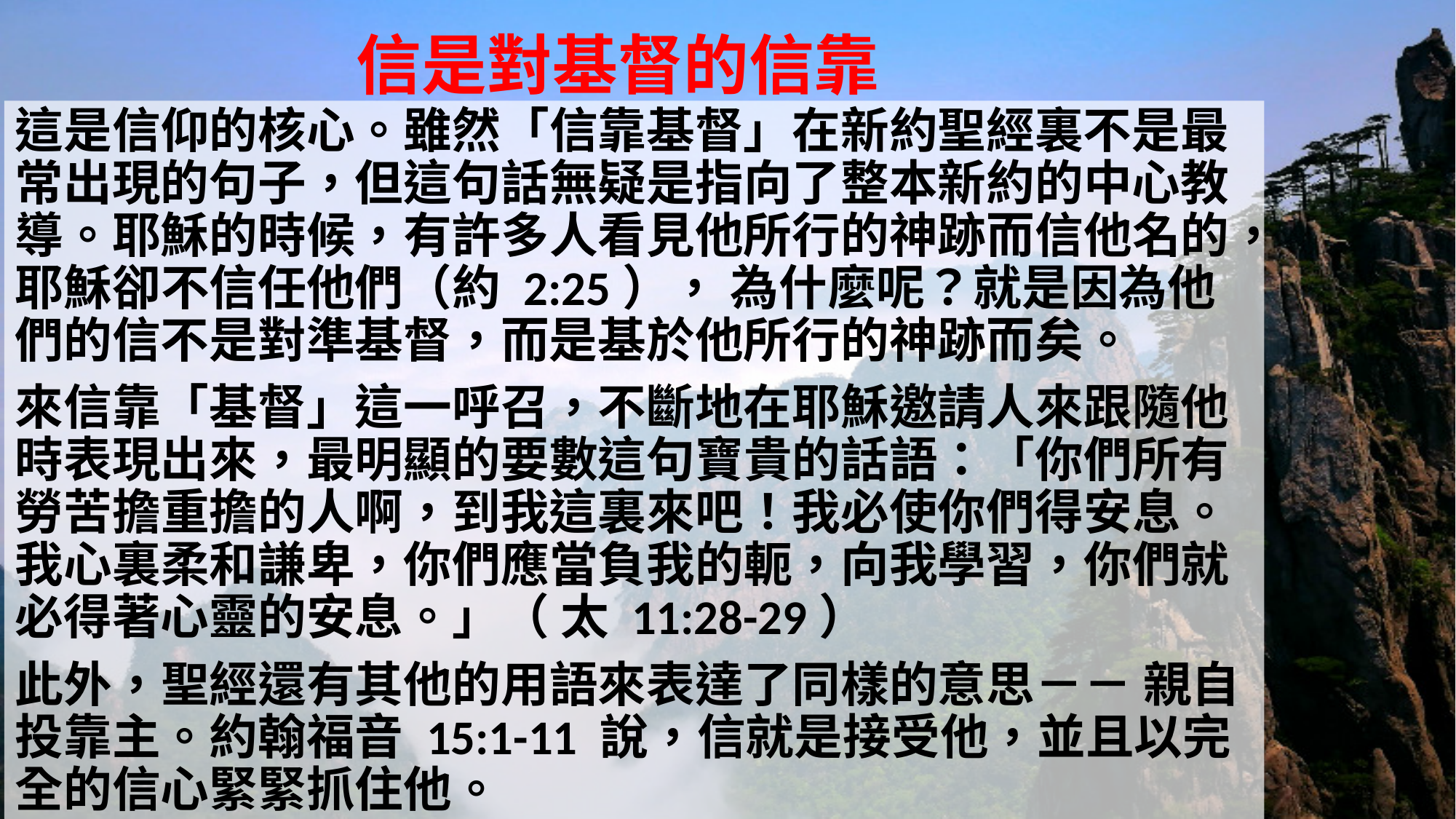

# 信是對基督的信靠
這是信仰的核心。雖然「信靠基督」在新約聖經裏不是最常出現的句子，但這句話無疑是指向了整本新約的中心教導。耶穌的時候，有許多人看見他所行的神跡而信他名的，耶穌卻不信任他們（約 2:25）， 為什麼呢？就是因為他們的信不是對準基督，而是基於他所行的神跡而矣。
來信靠「基督」這一呼召，不斷地在耶穌邀請人來跟隨他時表現出來，最明顯的要數這句寶貴的話語：「你們所有勞苦擔重擔的人啊，到我這裏來吧！我必使你們得安息。我心裏柔和謙卑，你們應當負我的軛，向我學習，你們就必得著心靈的安息。」（ 太 11:28-29）
此外，聖經還有其他的用語來表達了同樣的意思－－ 親自投靠主。約翰福音 15:1-11 說，信就是接受他，並且以完全的信心緊緊抓住他。